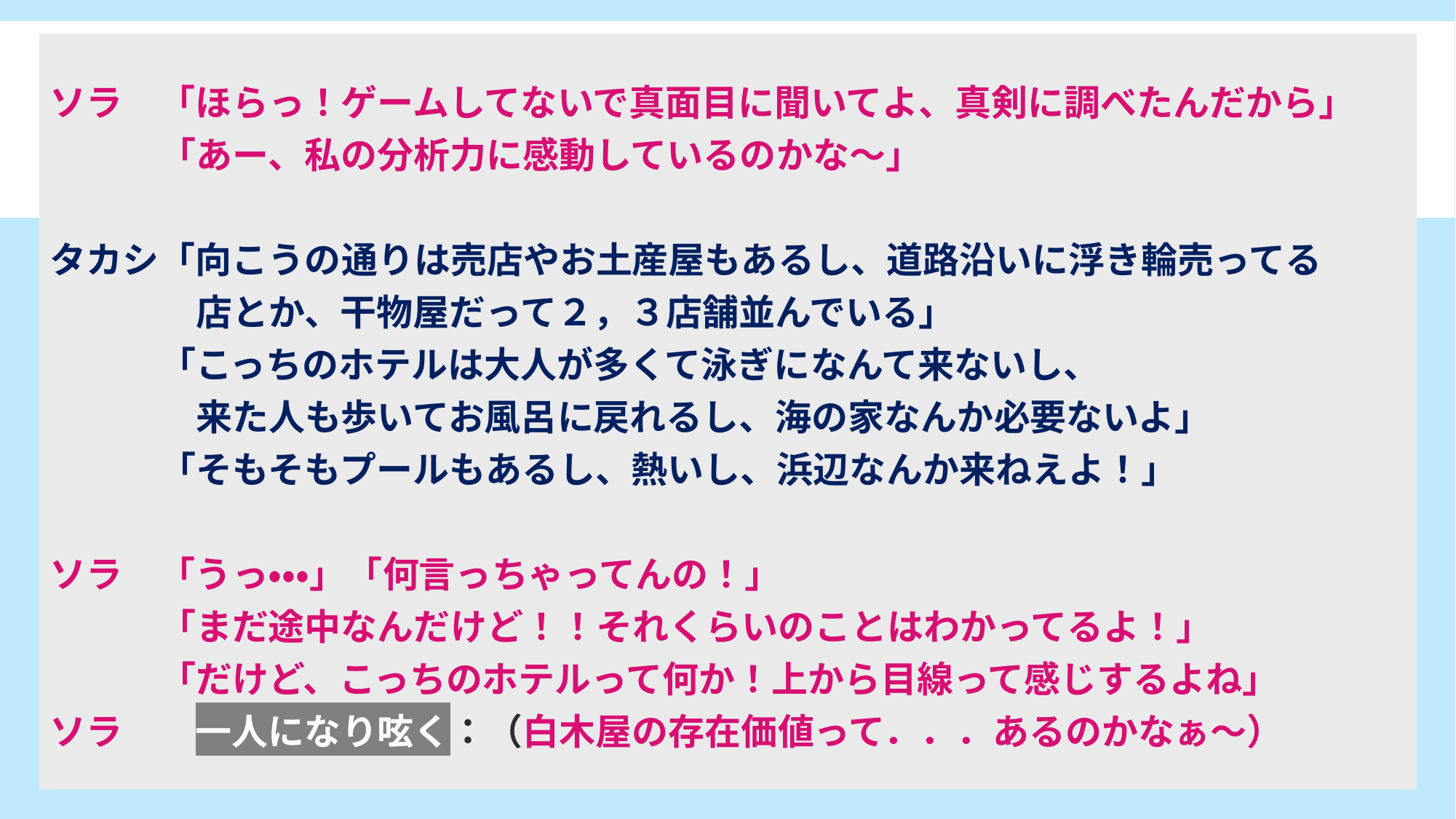

ソラ　「ほらっ！ゲームしてないで真面目に聞いてよ、真剣に調べたんだから」
　　　「あー、私の分析力に感動しているのかな～」

タカシ「向こうの通りは売店やお土産屋もあるし、道路沿いに浮き輪売ってる
　　　　店とか、干物屋だって２，３店舗並んでいる」
　　　「こっちのホテルは大人が多くて泳ぎになんて来ないし、
　　　　来た人も歩いてお風呂に戻れるし、海の家なんか必要ないよ」
　　　「そもそもプールもあるし、熱いし、浜辺なんか来ねえよ！」

ソラ　「うっ・・・」「何言っちゃってんの！」
　　　「まだ途中なんだけど！！それくらいのことはわかってるよ！」
　　　「だけど、こっちのホテルって何か！上から目線って感じするよね」
ソラ　　一人になり呟く：（白木屋の存在価値って．．．あるのかなぁ～）